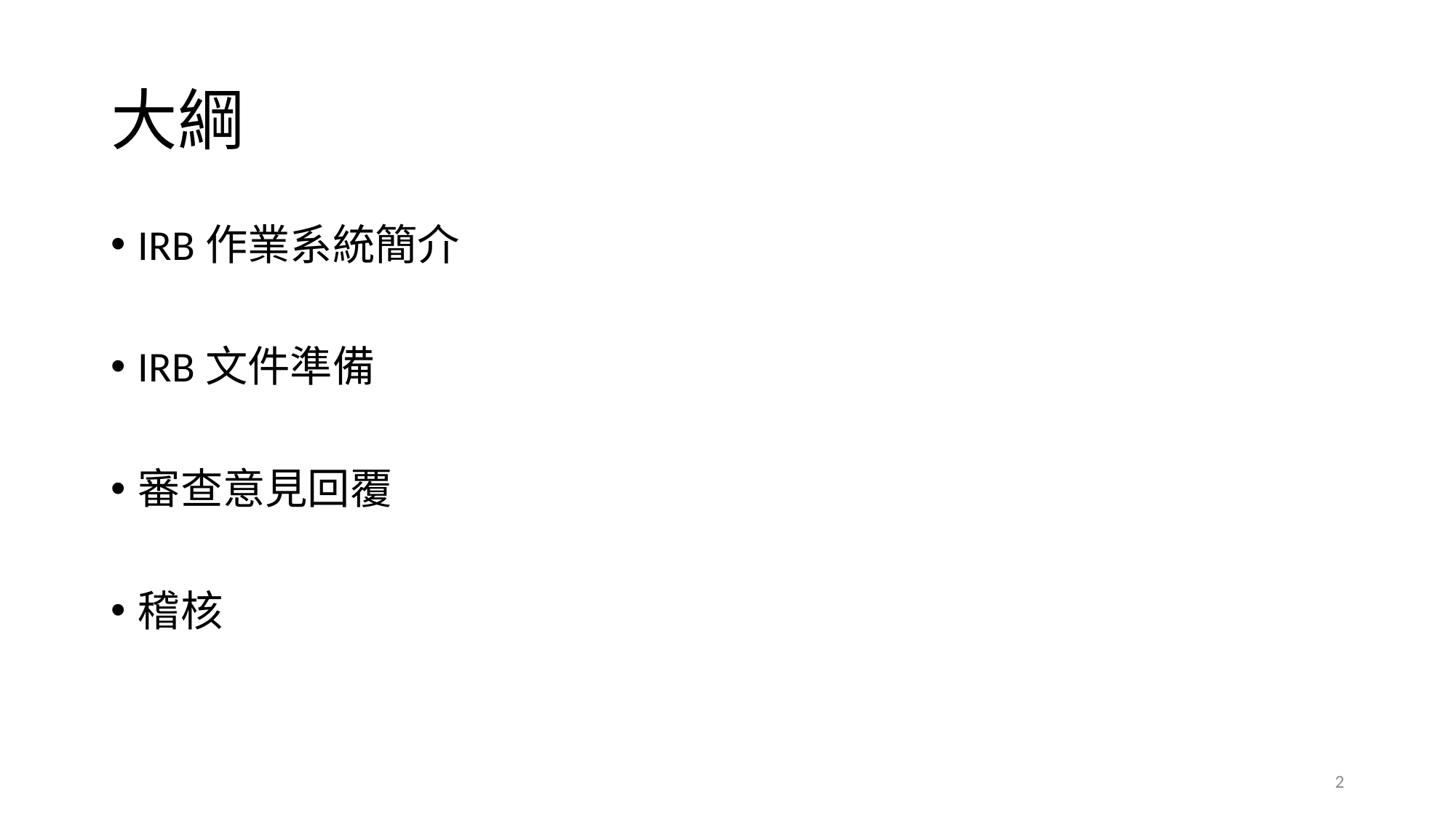

# 大綱
IRB作業系統簡介

IRB文件準備

審查意見回覆

稽核

2